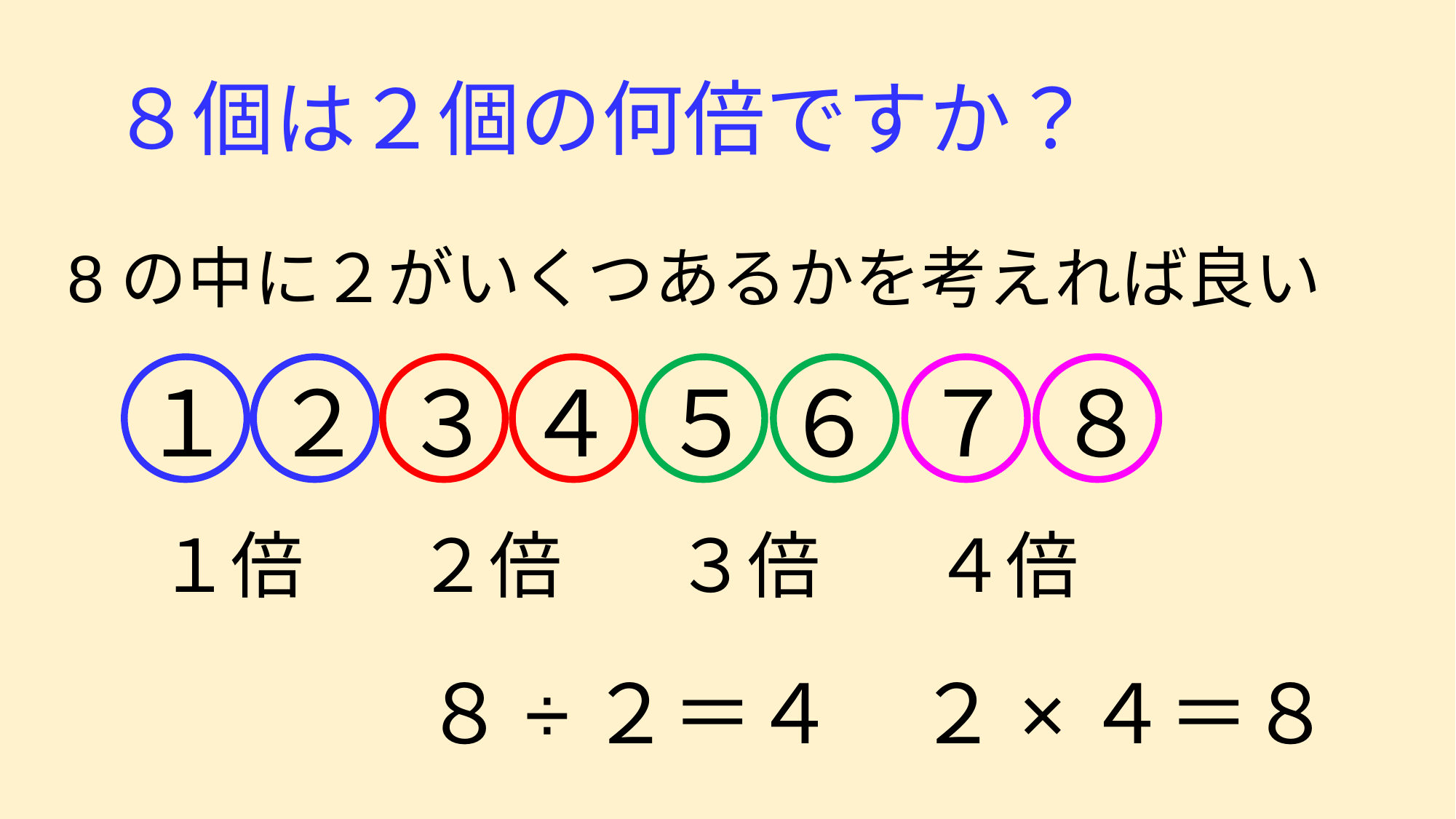

# ８個は２個の何倍ですか？
8の中に２がいくつあるかを考えれば良い

１
２
３
４
５
６
７
８
１倍
２倍
３倍
４倍
８÷２＝４　２×４＝８